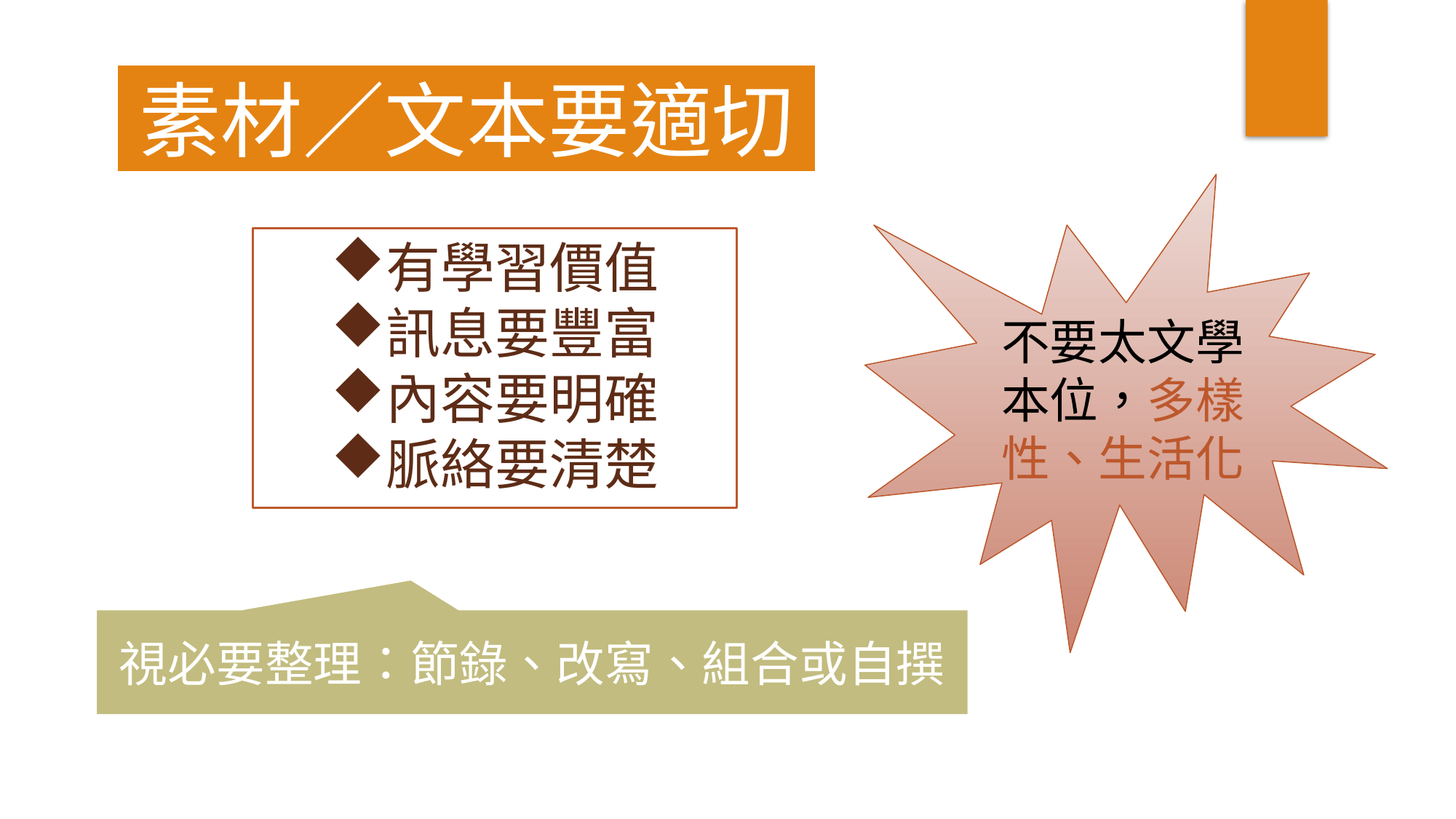

素材／文本要適切
不要太文學本位，多樣性、生活化
有學習價值
訊息要豐富
內容要明確
脈絡要清楚
視必要整理：節錄、改寫、組合或自撰